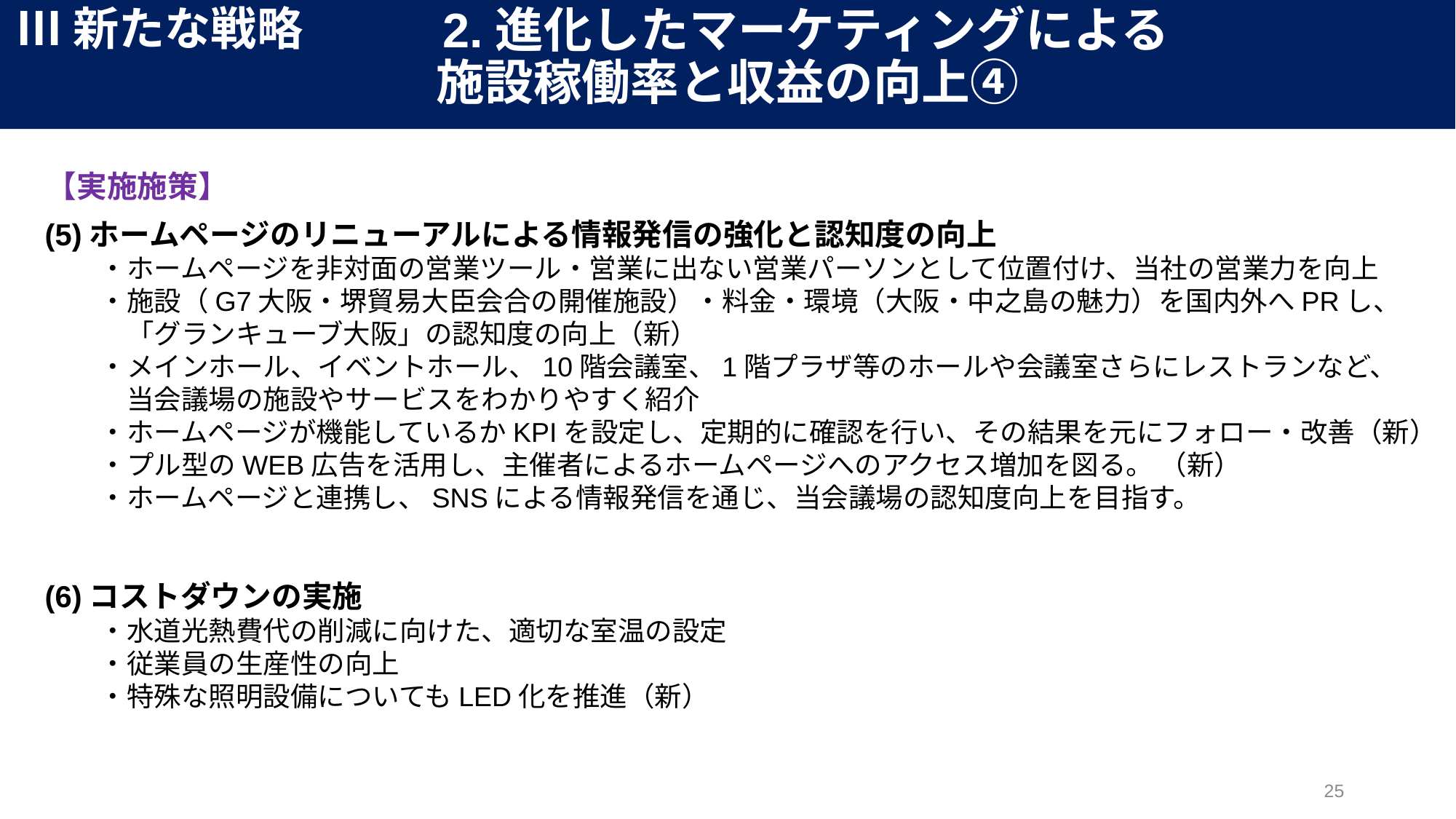

2.進化したマーケティングによる
施設稼働率と収益の向上④
Ⅲ新たな戦略
【実施施策】
(5)ホームページのリニューアルによる情報発信の強化と認知度の向上
　　・ホームページを非対面の営業ツール・営業に出ない営業パーソンとして位置付け、当社の営業力を向上
　　・施設（G7大阪・堺貿易大臣会合の開催施設）・料金・環境（大阪・中之島の魅力）を国内外へPRし、
　　　「グランキューブ大阪」の認知度の向上（新）
　　・メインホール、イベントホール、10階会議室、1階プラザ等のホールや会議室さらにレストランなど、
　　　当会議場の施設やサービスをわかりやすく紹介
　　・ホームページが機能しているかKPIを設定し、定期的に確認を行い、その結果を元にフォロー・改善（新）
　　・プル型のWEB広告を活用し、主催者によるホームページへのアクセス増加を図る。 （新）
　　・ホームページと連携し、SNSによる情報発信を通じ、当会議場の認知度向上を目指す。
(6)コストダウンの実施
　　・水道光熱費代の削減に向けた、適切な室温の設定
　　・従業員の生産性の向上
　　・特殊な照明設備についてもLED化を推進（新）
25